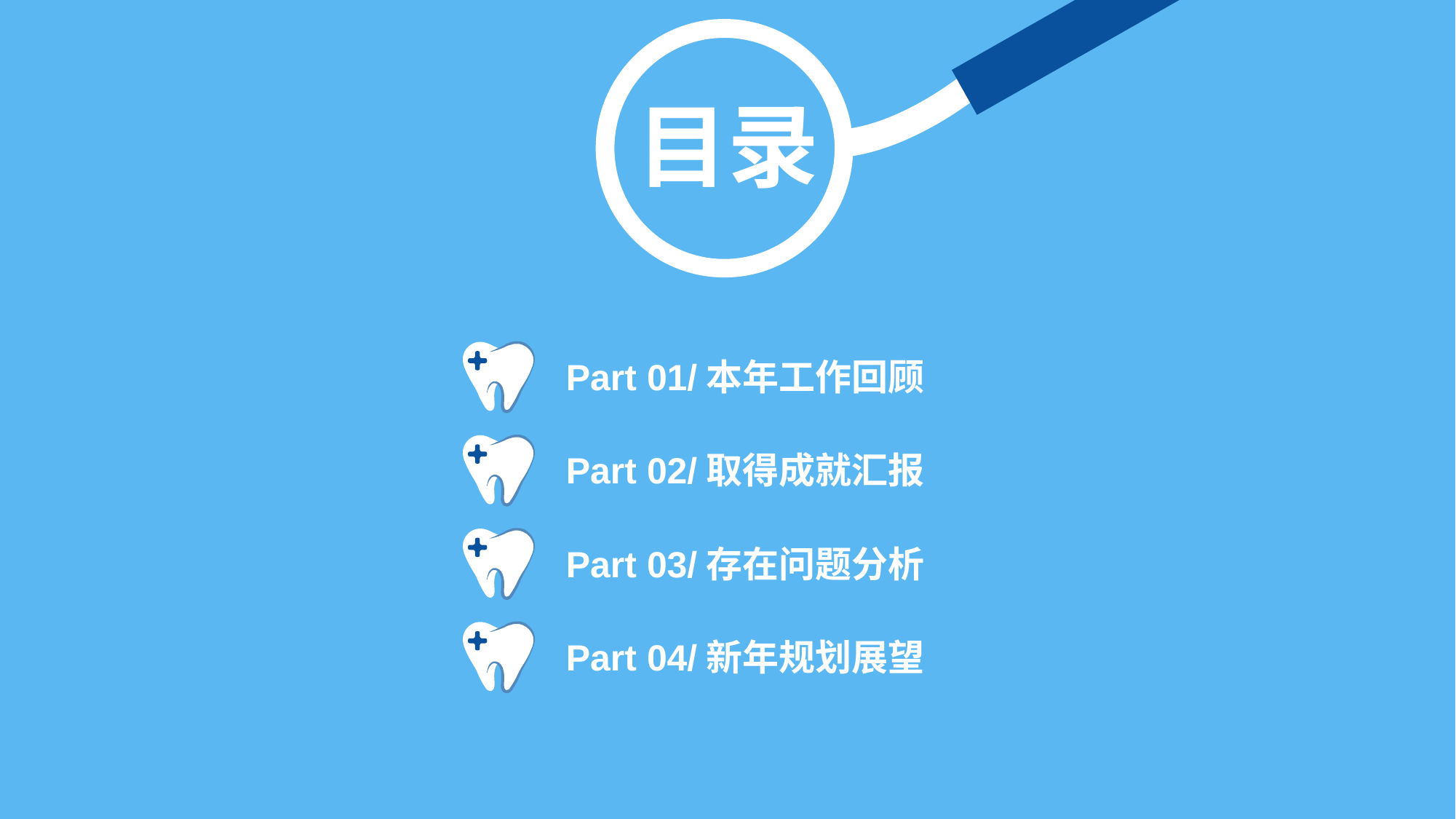

目录

Part 01/本年工作回顾

Part 02/取得成就汇报

Part 03/存在问题分析

Part 04/新年规划展望